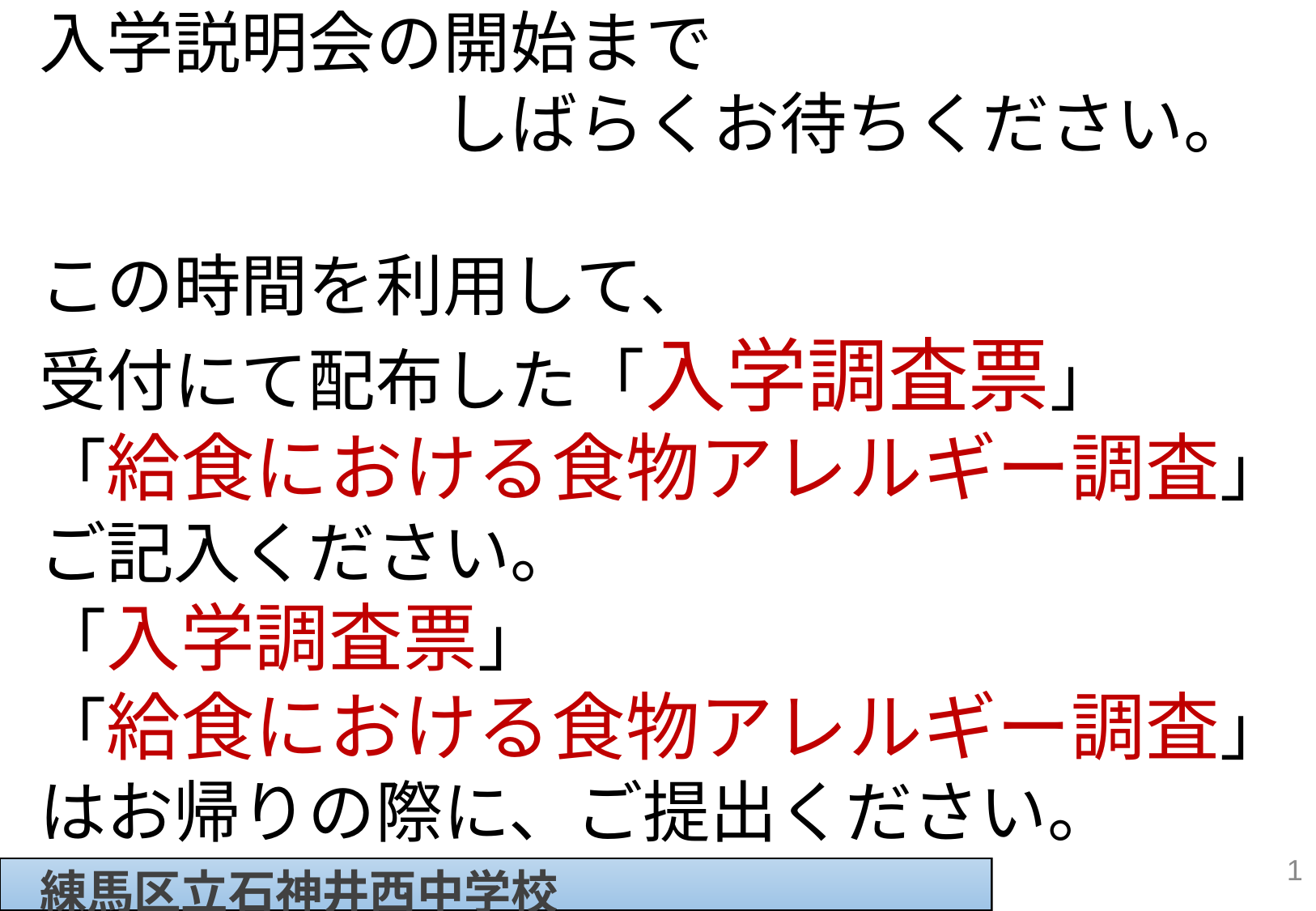

入学説明会の開始まで
　　　　　　しばらくお待ちください。

この時間を利用して、
受付にて配布した「入学調査票」
「給食における食物アレルギー調査」ご記入ください。
「入学調査票」
「給食における食物アレルギー調査」 はお帰りの際に、ご提出ください。
1